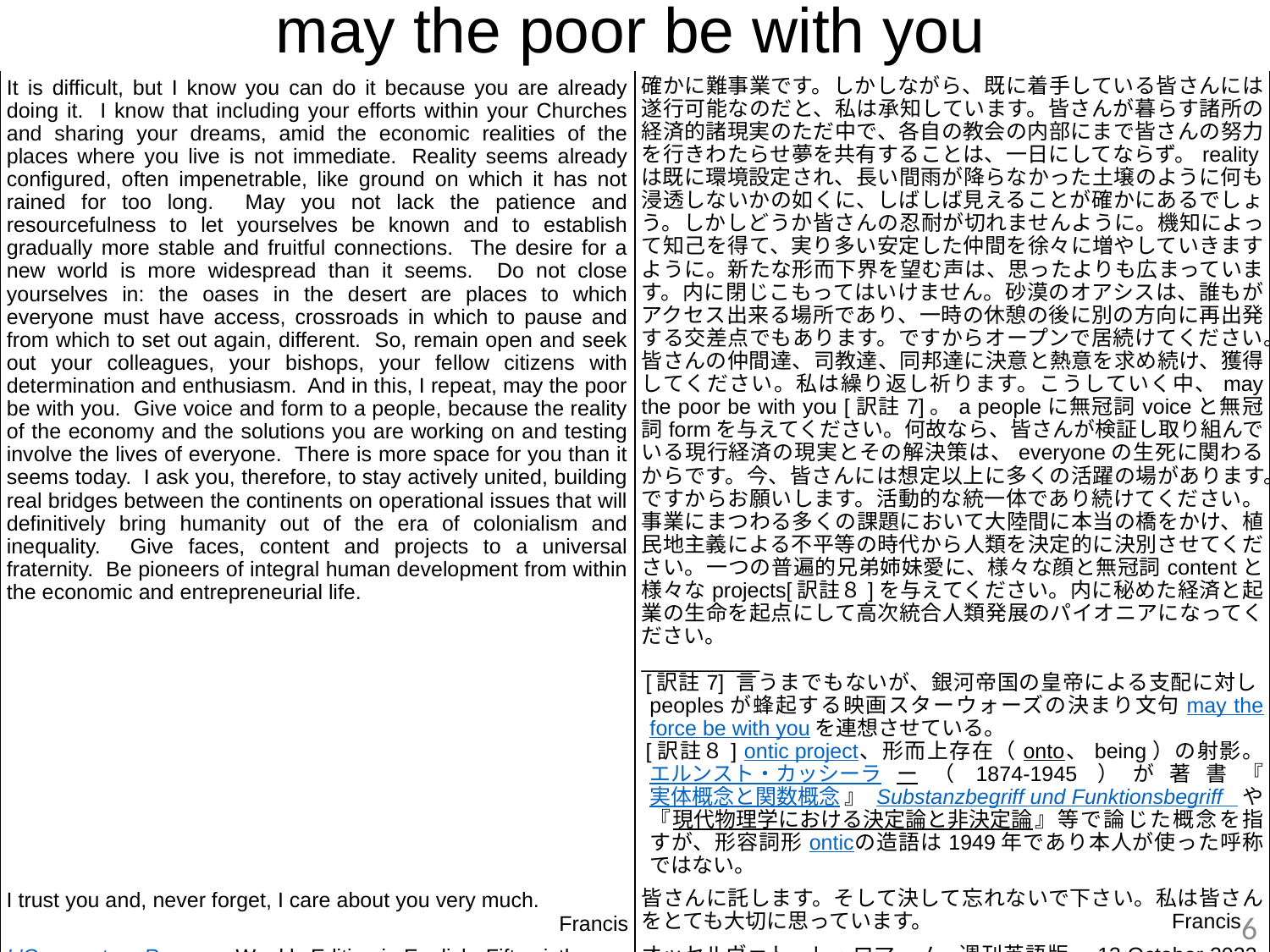

# may the poor be with you
| It is difficult, but I know you can do it because you are already doing it. I know that including your efforts within your Churches and sharing your dreams, amid the economic realities of the places where you live is not immediate.  Reality seems already configured, often impenetrable, like ground on which it has not rained for too long. May you not lack the patience and resourcefulness to let yourselves be known and to establish gradually more stable and fruitful connections. The desire for a new world is more widespread than it seems. Do not close yourselves in: the oases in the desert are places to which everyone must have access, crossroads in which to pause and from which to set out again, different. So, remain open and seek out your colleagues, your bishops, your fellow citizens with determination and enthusiasm. And in this, I repeat, may the poor be with you. Give voice and form to a people, because the reality of the economy and the solutions you are working on and testing involve the lives of everyone. There is more space for you than it seems today. I ask you, therefore, to stay actively united, building real bridges between the continents on operational issues that will definitively bring humanity out of the era of colonialism and inequality. Give faces, content and projects to a universal fraternity. Be pioneers of integral human development from within the economic and entrepreneurial life. | 確かに難事業です。しかしながら、既に着手している皆さんには遂行可能なのだと、私は承知しています。皆さんが暮らす諸所の経済的諸現実のただ中で、各自の教会の内部にまで皆さんの努力を行きわたらせ夢を共有することは、一日にしてならず。realityは既に環境設定され、長い間雨が降らなかった土壌のように何も浸透しないかの如くに、しばしば見えることが確かにあるでしょう。しかしどうか皆さんの忍耐が切れませんように。機知によって知己を得て、実り多い安定した仲間を徐々に増やしていきますように。新たな形而下界を望む声は、思ったよりも広まっています。内に閉じこもってはいけません。砂漠のオアシスは、誰もがアクセス出来る場所であり、一時の休憩の後に別の方向に再出発する交差点でもあります。ですからオープンで居続けてください。皆さんの仲間達、司教達、同邦達に決意と熱意を求め続け、獲得してください。私は繰り返し祈ります。こうしていく中、may the poor be with you [訳註7]。a peopleに無冠詞voiceと無冠詞formを与えてください。何故なら、皆さんが検証し取り組んでいる現行経済の現実とその解決策は、everyoneの生死に関わるからです。今、皆さんには想定以上に多くの活躍の場があります。ですからお願いします。活動的な統一体であり続けてください。事業にまつわる多くの課題において大陸間に本当の橋をかけ、植民地主義による不平等の時代から人類を決定的に決別させてください。一つの普遍的兄弟姉妹愛に、様々な顔と無冠詞contentと様々なprojects[訳註８]を与えてください。内に秘めた経済と起業の生命を起点にして高次統合人類発展のパイオニアになってください。 \_\_\_\_\_\_\_\_\_\_ [訳註7] 言うまでもないが、銀河帝国の皇帝による支配に対しpeoplesが蜂起する映画スターウォーズの決まり文句may the force be with youを連想させている。 [訳註８] ontic project、形而上存在（onto、being）の射影。エルンスト・カッシーラー（1874-1945）が著書『実体概念と関数概念』Substanzbegriff und Funktionsbegriff や『現代物理学における決定論と非決定論』等で論じた概念を指すが、形容詞形onticの造語は1949年であり本人が使った呼称ではない。 |
| --- | --- |
| I trust you and, never forget, I care about you very much. Francis | 皆さんに託します。そして決して忘れないで下さい。私は皆さんをとても大切に思っています。　　　　　　　　　　　Francis |
| L'Osservatore Romano, Weekly Edition in English, Fifty-sixth year, number 41, Friday, 13 October 2023. p. 5. | オッセルヴァトーレ・ロマーノ、週刊英語版、13 October 2023. p. 5. |
6